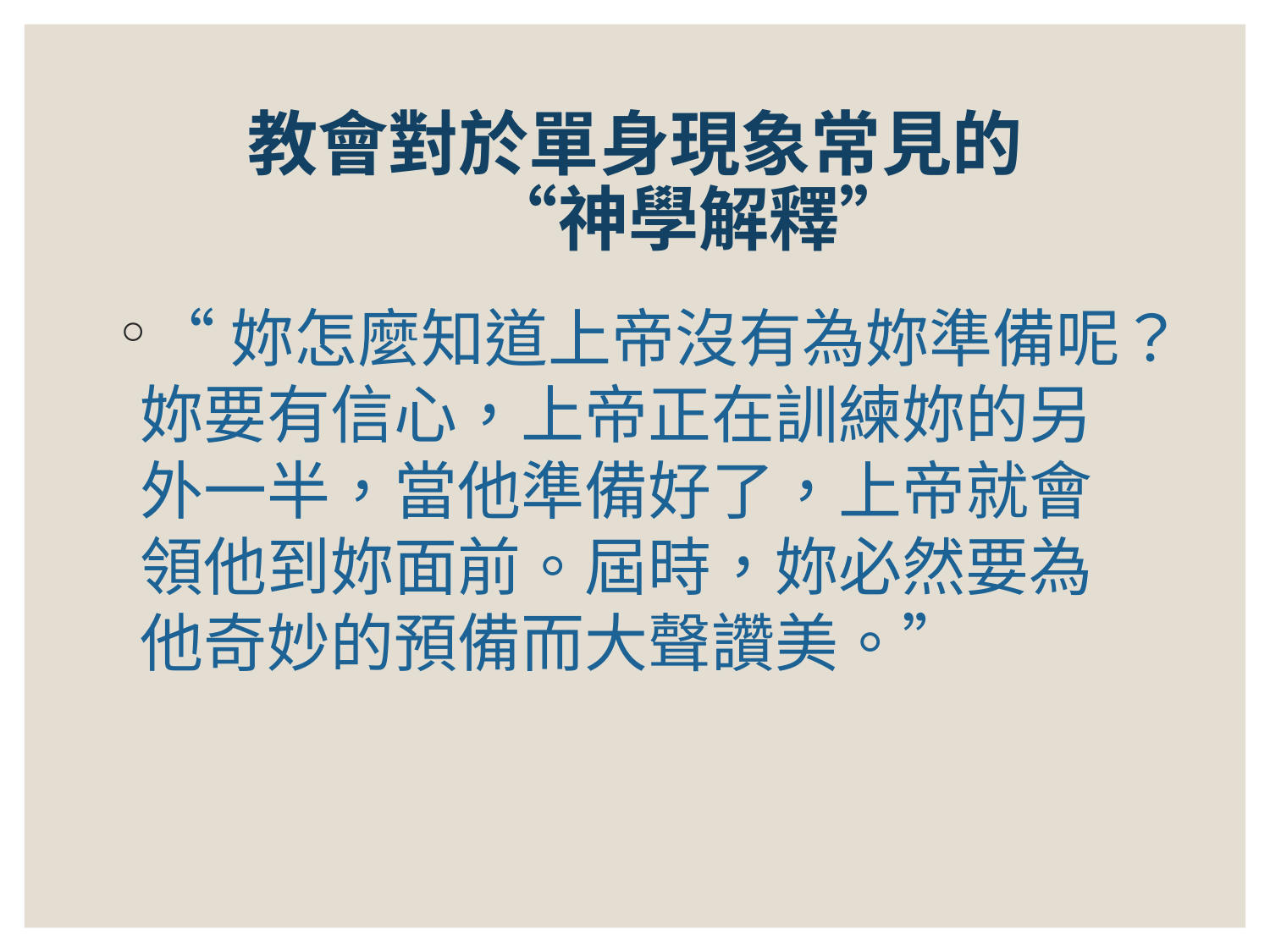

# 教會對於單身現象常見的 “神學解釋”
“妳怎麼知道上帝沒有為妳準備呢？妳要有信心，上帝正在訓練妳的另外一半，當他準備好了，上帝就會領他到妳面前。屆時，妳必然要為他奇妙的預備而大聲讚美。”